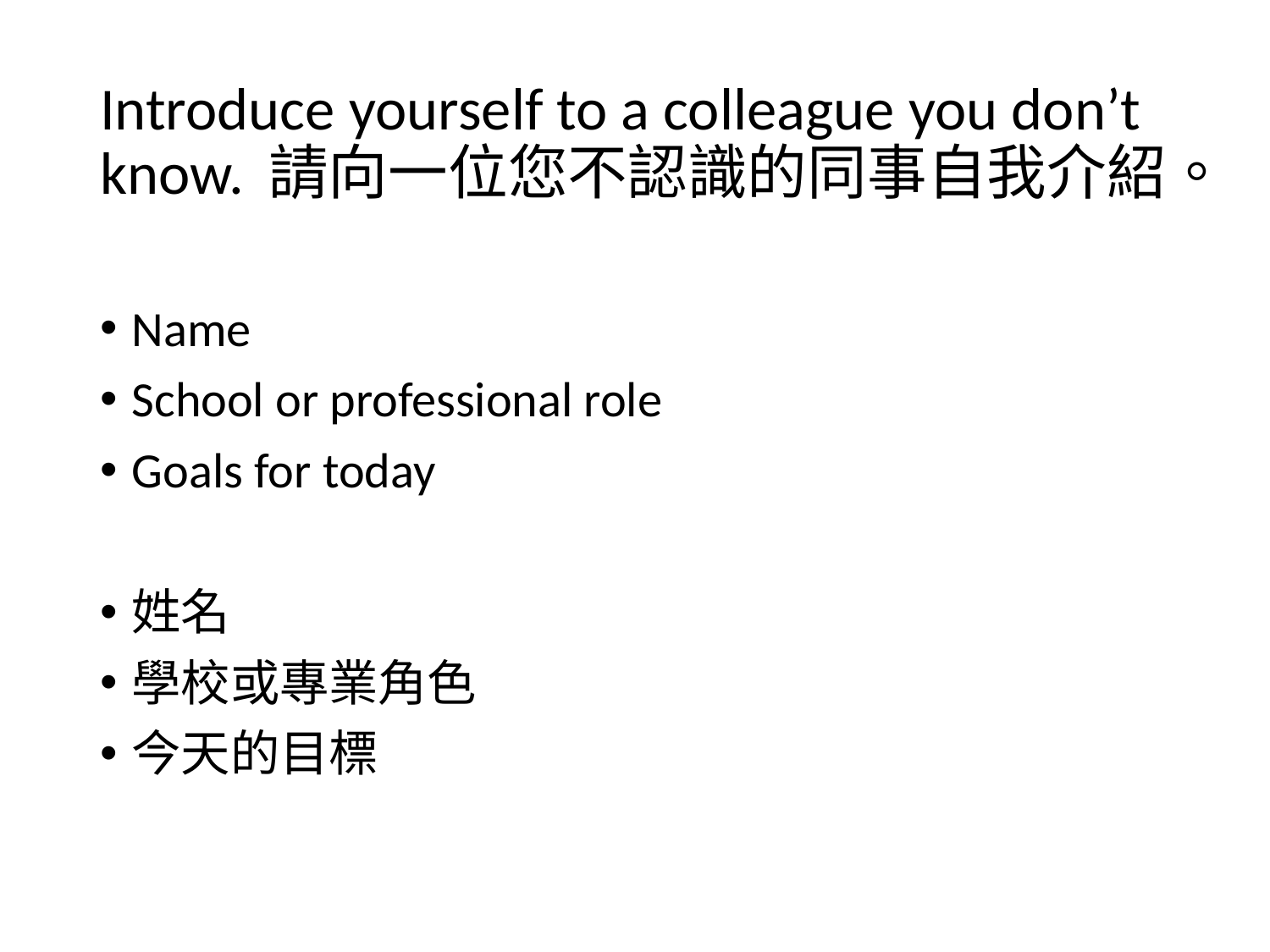

# Introduce yourself to a colleague you don’t know. 請向一位您不認識的同事自我介紹。
Name
School or professional role
Goals for today

姓名
學校或專業角色
今天的目標